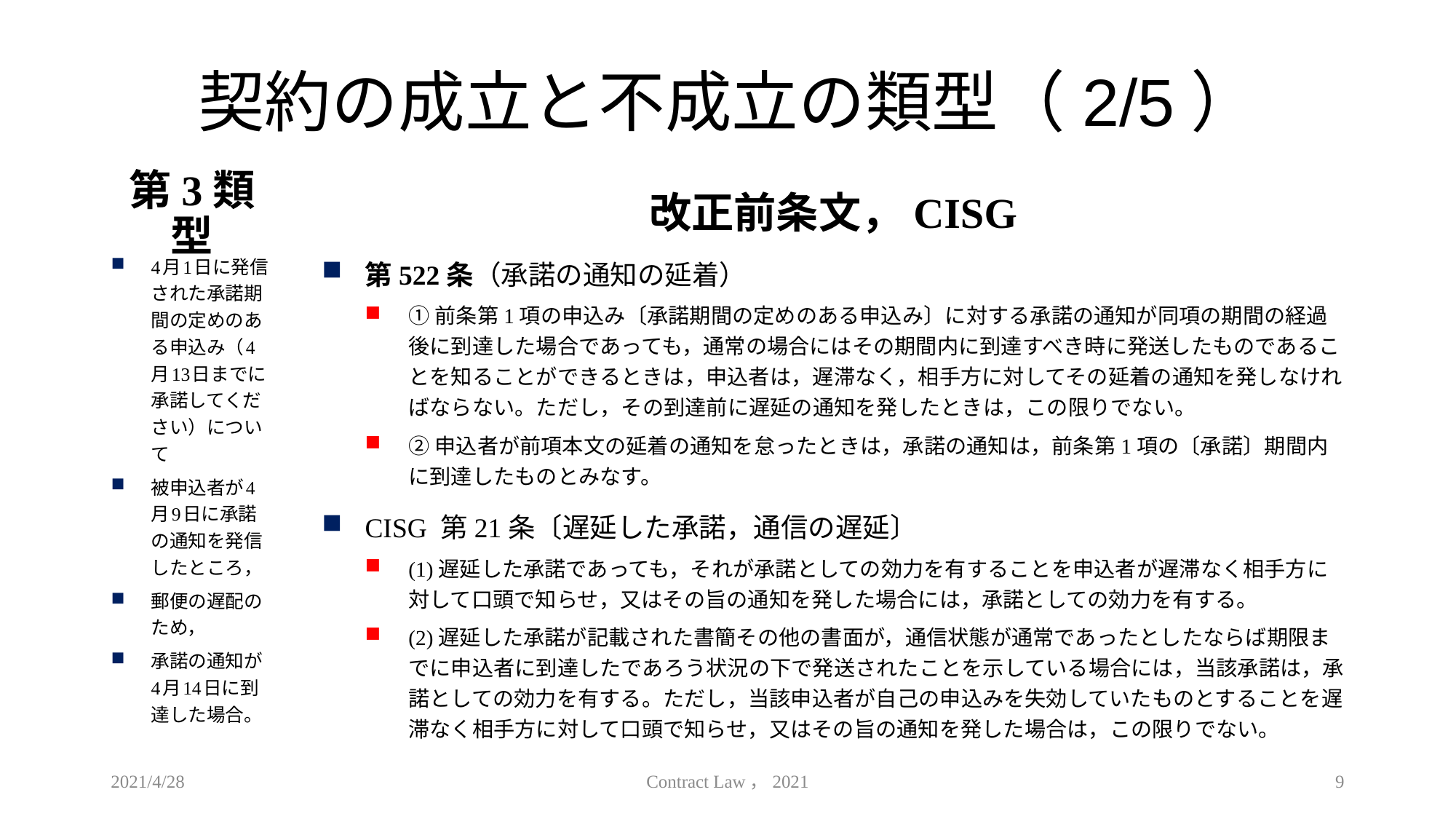

# 契約の成立と不成立の類型（2/5）
第3類型
改正前条文，CISG
4月1日に発信された承諾期間の定めのある申込み（4月13日までに承諾してください）について
被申込者が4月9日に承諾の通知を発信したところ，
郵便の遅配のため，
承諾の通知が4月14日に到達した場合。
第522条（承諾の通知の延着）
①前条第1項の申込み〔承諾期間の定めのある申込み〕に対する承諾の通知が同項の期間の経過後に到達した場合であっても，通常の場合にはその期間内に到達すべき時に発送したものであることを知ることができるときは，申込者は，遅滞なく，相手方に対してその延着の通知を発しなければならない。ただし，その到達前に遅延の通知を発したときは，この限りでない。
②申込者が前項本文の延着の通知を怠ったときは，承諾の通知は，前条第1項の〔承諾〕期間内に到達したものとみなす。
CISG 第21条〔遅延した承諾，通信の遅延〕
(1)遅延した承諾であっても，それが承諾としての効力を有することを申込者が遅滞なく相手方に対して口頭で知らせ，又はその旨の通知を発した場合には，承諾としての効力を有する。
(2)遅延した承諾が記載された書簡その他の書面が，通信状態が通常であったとしたならば期限までに申込者に到達したであろう状況の下で発送されたことを示している場合には，当該承諾は，承諾としての効力を有する。ただし，当該申込者が自己の申込みを失効していたものとすることを遅滞なく相手方に対して口頭で知らせ，又はその旨の通知を発した場合は，この限りでない。
2021/4/28
Contract Law，2021
9